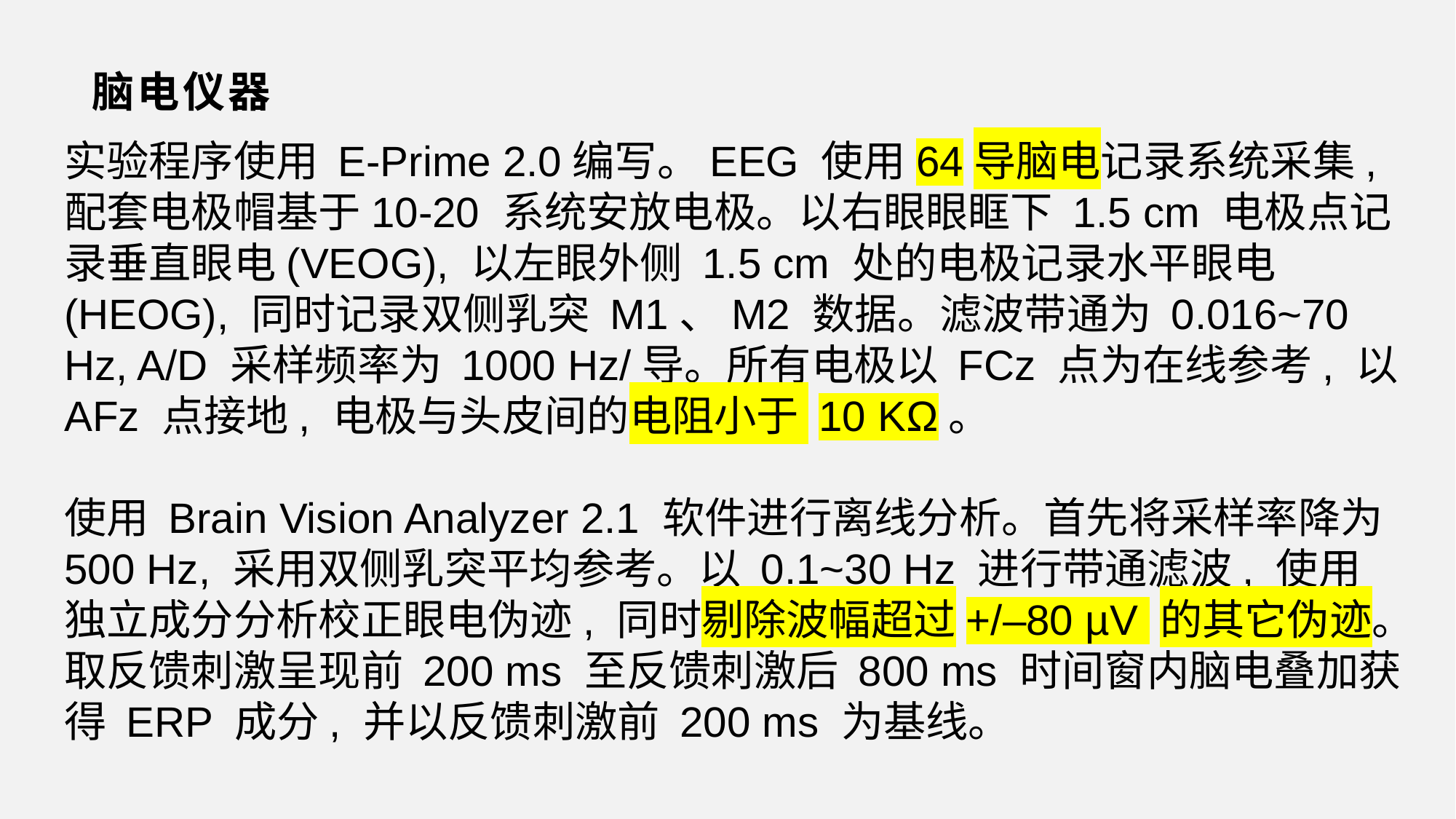

# 脑电仪器
实验程序使用 E-Prime 2.0编写。EEG 使用64导脑电记录系统采集, 配套电极帽基于10-20 系统安放电极。以右眼眼眶下 1.5 cm 电极点记录垂直眼电(VEOG), 以左眼外侧 1.5 cm 处的电极记录水平眼电(HEOG), 同时记录双侧乳突 M1、M2 数据。滤波带通为 0.016~70 Hz, A/D 采样频率为 1000 Hz/导。所有电极以 FCz 点为在线参考, 以AFz 点接地, 电极与头皮间的电阻小于 10 KΩ。

使用 Brain Vision Analyzer 2.1 软件进行离线分析。首先将采样率降为 500 Hz, 采用双侧乳突平均参考。以 0.1~30 Hz 进行带通滤波, 使用独立成分分析校正眼电伪迹, 同时剔除波幅超过+/–80 µV 的其它伪迹。取反馈刺激呈现前 200 ms 至反馈刺激后 800 ms 时间窗内脑电叠加获得 ERP 成分, 并以反馈刺激前 200 ms 为基线。